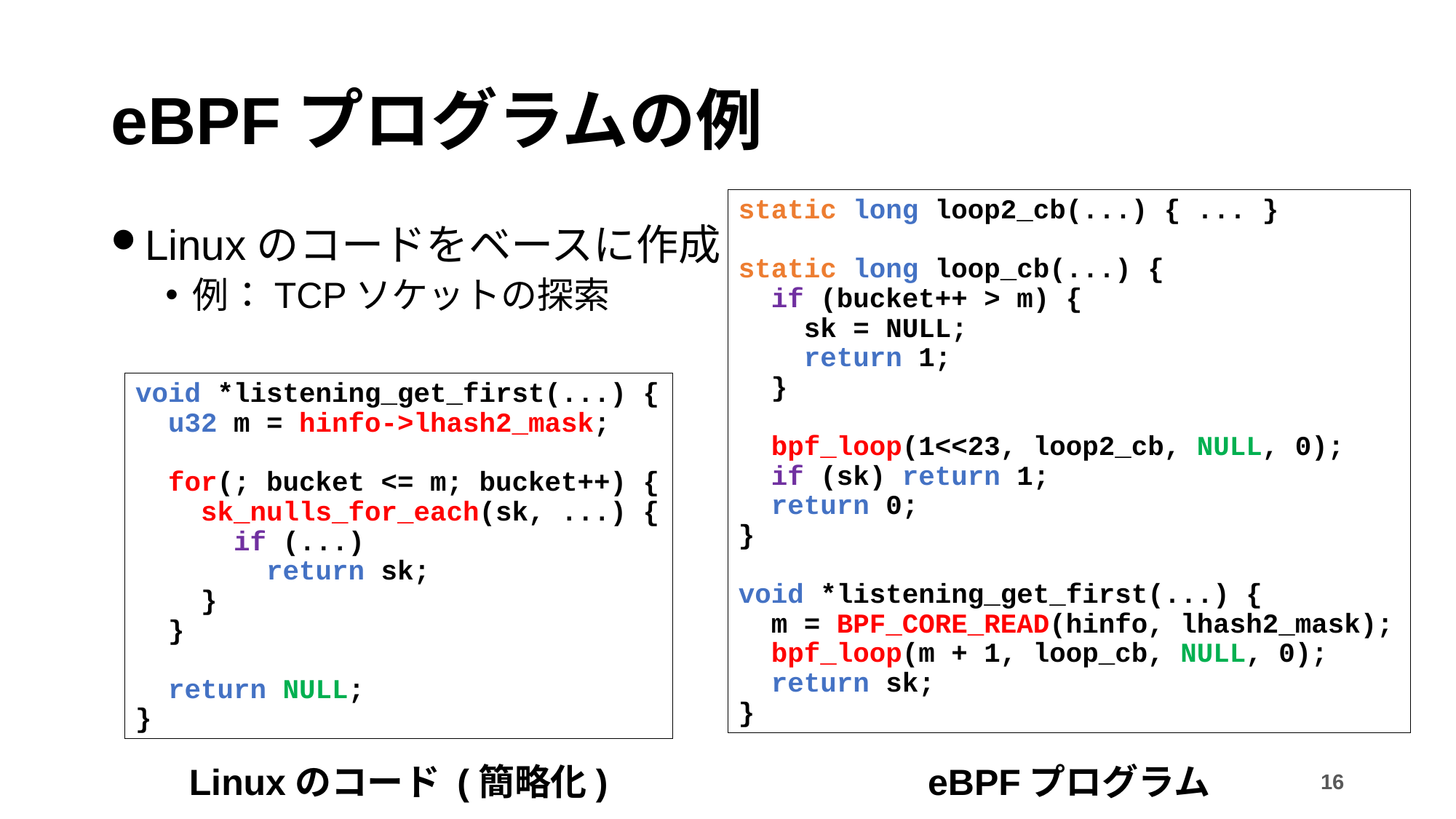

# eBPFプログラムの例
static long loop2_cb(...) { ... }

static long loop_cb(...) {
  if (bucket++ > m) {
    sk = NULL;
    return 1;
  }

  bpf_loop(1<<23, loop2_cb, NULL, 0);
  if (sk) return 1;
  return 0;
}

void *listening_get_first(...) {
  m = BPF_CORE_READ(hinfo, lhash2_mask);
  bpf_loop(m + 1, loop_cb, NULL, 0);
  return sk;
}
Linuxのコードをベースに作成
例：TCPソケットの探索

void *listening_get_first(...) {
  u32 m = hinfo->lhash2_mask;

  for(; bucket <= m; bucket++) {
    sk_nulls_for_each(sk, ...) {
      if (...)
        return sk;
    }
  }
  return NULL;
}
Linuxのコード (簡略化)
eBPFプログラム
16